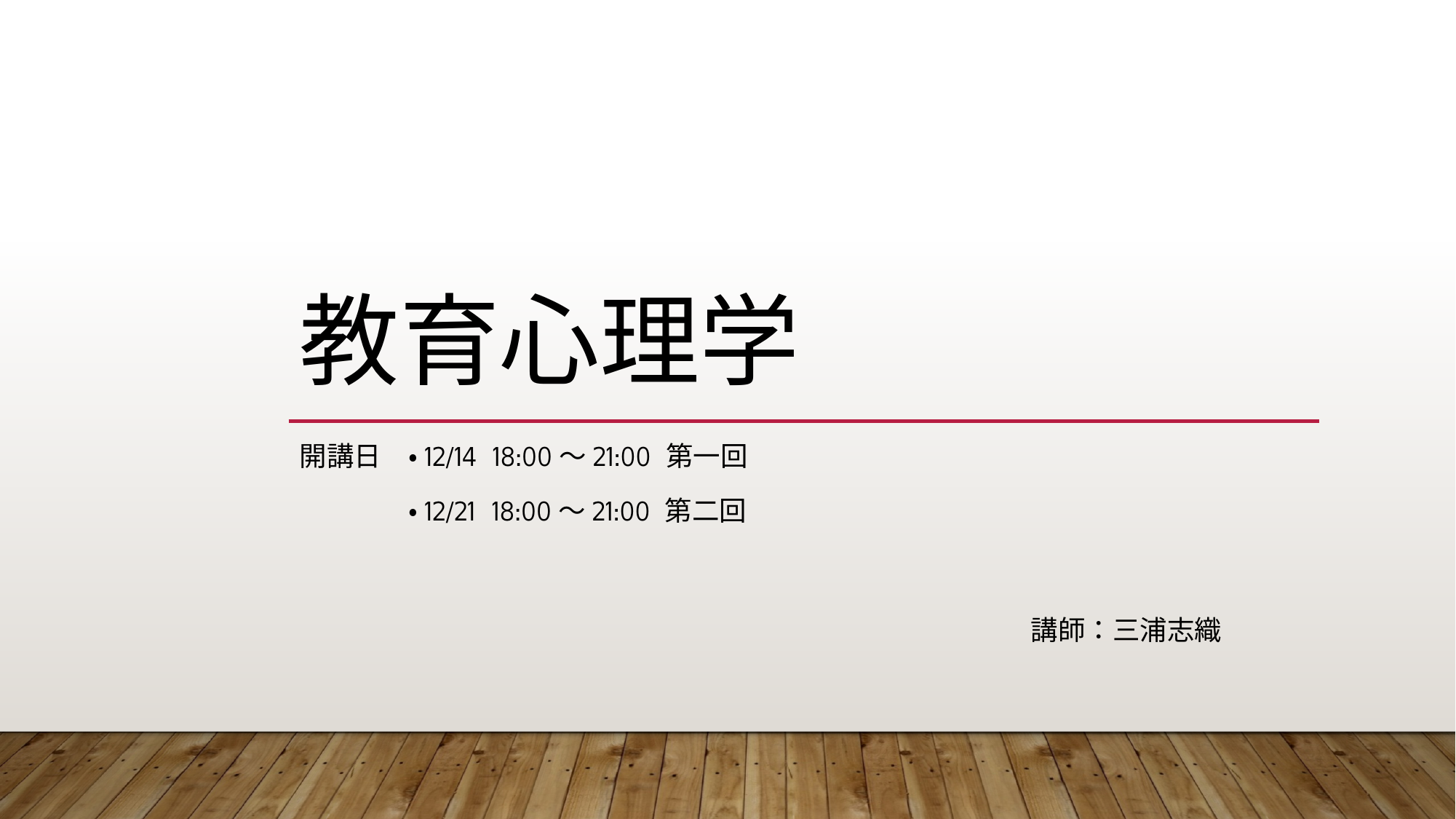

# 教育心理学
開講日　・12/14  18:00〜21:00 第一回
　　　　・12/21  18:00〜21:00 第二回
講師：三浦志織